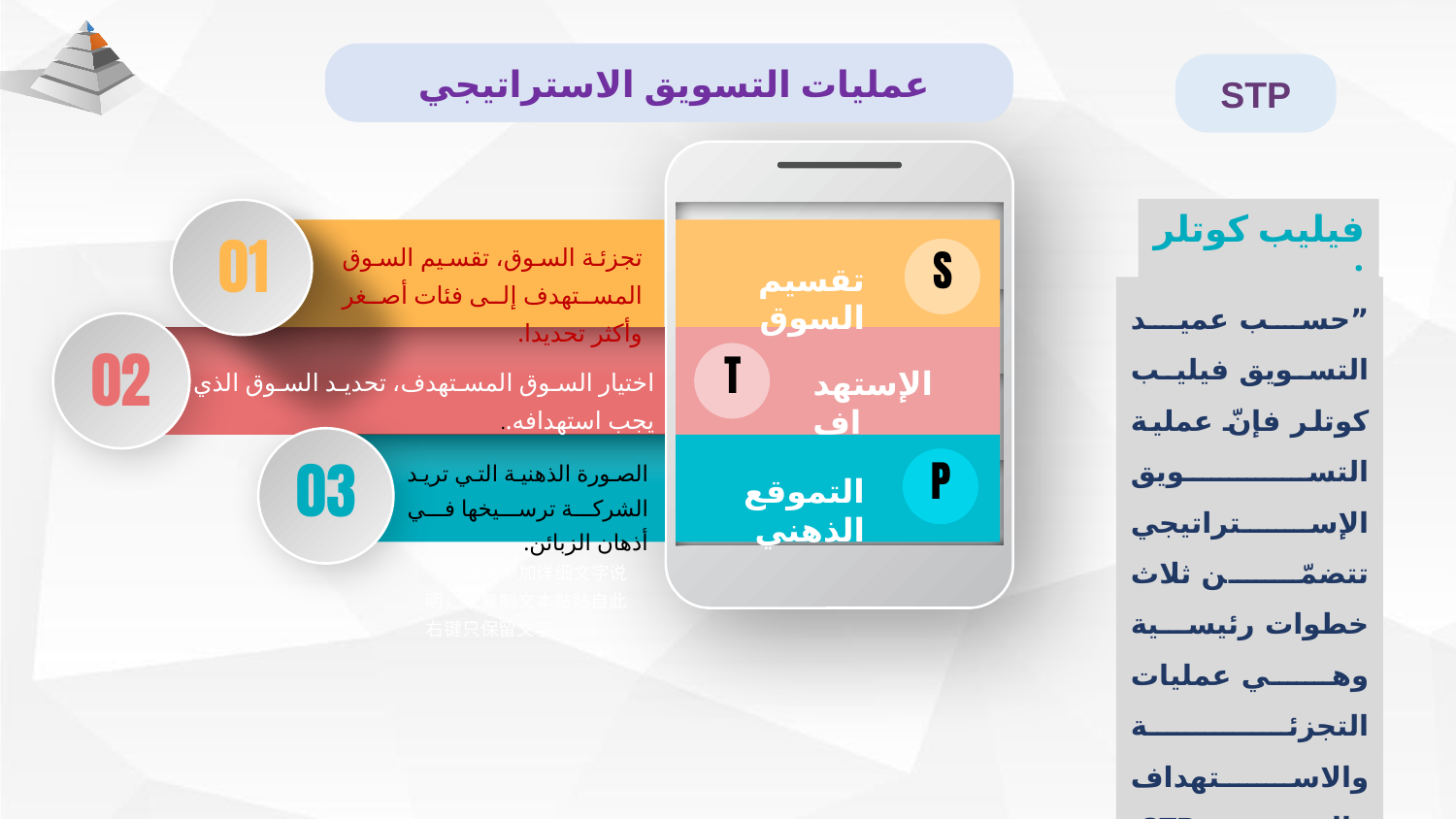

عمليات التسويق الاستراتيجي
STP

01
فيليب كوتلر :

تجزئة السوق، تقسيم السوق المستهدف إلى فئات أصغر وأكثر تحديدا.

S

تقسيم السوق
”حسب عميد التسويق فيليب كوتلر فإنّ عملية التسويق الإستراتيجي تتضمّن ثلاث خطوات رئيسية وهي عمليات التجزئة والاستهداف والتموقع STP  وهذه العناصر هي الإطار الذي يلخّص لنا عملية التسويق الإستراتيجي“.

02

T

اختيار السوق المستهدف، تحديد السوق الذي يجب استهدافه..
الإستهداف

03

الصورة الذهنية التي تريد الشركة ترسيخها في أذهان الزبائن.

P

التموقع الذهني
        单击添加详细文字说明，或复制文本黏贴自此右键只保留文字